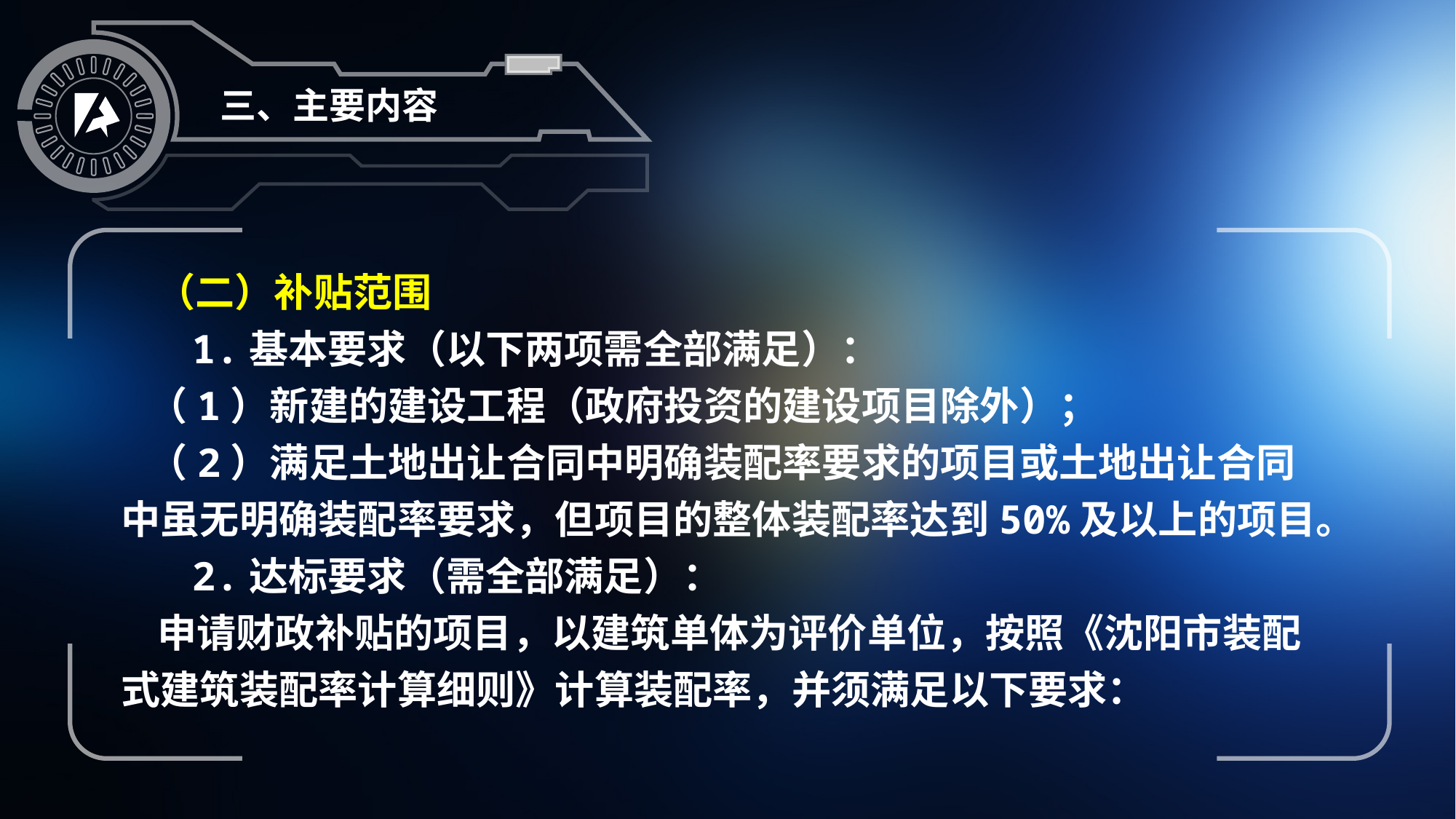

三、主要内容

   （二）补贴范围
   1.基本要求（以下两项需全部满足）：
  （1）新建的建设工程（政府投资的建设项目除外）；
  （2）满足土地出让合同中明确装配率要求的项目或土地出让合同中虽无明确装配率要求，但项目的整体装配率达到50%及以上的项目。
   2.达标要求（需全部满足）：
   申请财政补贴的项目，以建筑单体为评价单位，按照《沈阳市装配式建筑装配率计算细则》计算装配率，并须满足以下要求：